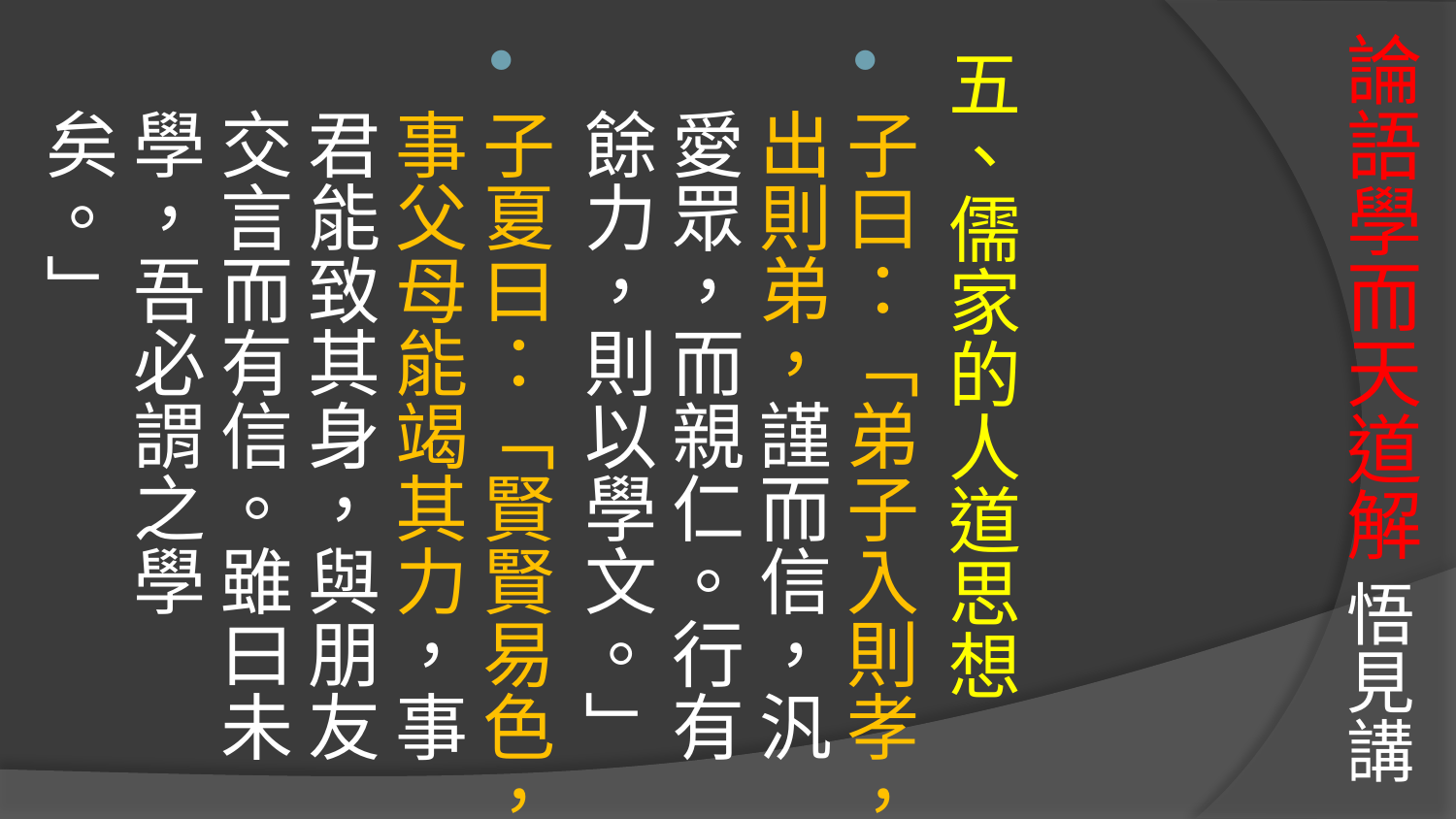

# 論語學而天道解 悟見講
五、儒家的人道思想
子曰：「弟子入則孝，出則弟，謹而信，汎愛眾，而親仁。行有餘力，則以學文。」
子夏曰：「賢賢易色，事父母能竭其力，事君能致其身，與朋友交言而有信。雖曰未學，吾必謂之學矣。」